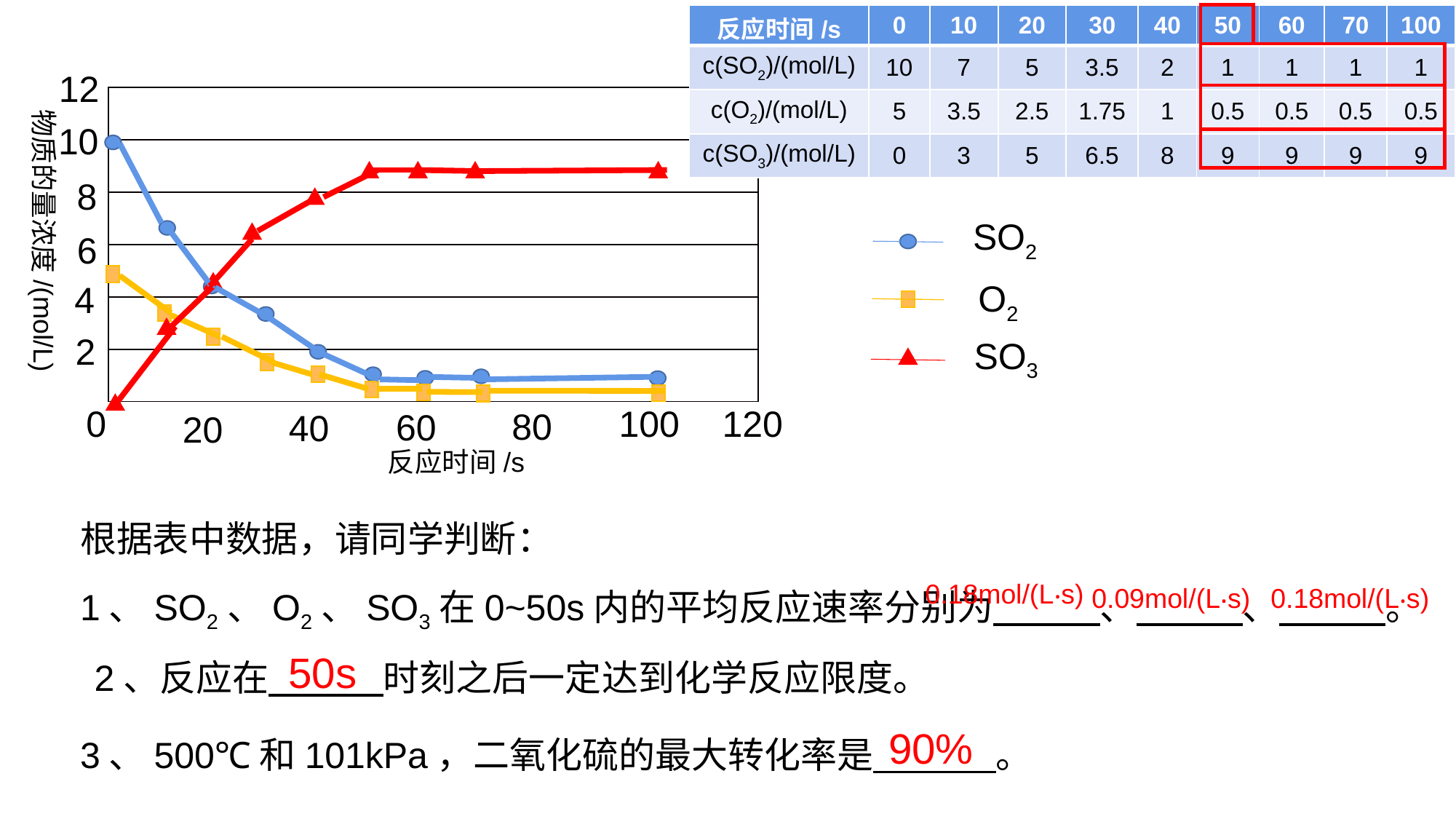

| 反应时间/s | 0 | 10 | 20 | 30 | 40 | 50 | 60 | 70 | 100 |
| --- | --- | --- | --- | --- | --- | --- | --- | --- | --- |
| c(SO2)/(mol/L) | 10 | 7 | 5 | 3.5 | 2 | 1 | 1 | 1 | 1 |
| c(O2)/(mol/L) | 5 | 3.5 | 2.5 | 1.75 | 1 | 0.5 | 0.5 | 0.5 | 0.5 |
| c(SO3)/(mol/L) | 0 | 3 | 5 | 6.5 | 8 | 9 | 9 | 9 | 9 |

12
8
6
2
0
120
100
80
60
40
20
反应时间/s
物质的量浓度/(mol/L)
10
4

|  |
| --- |
|  |
|  |
|  |
|  |
|  |

SO2

O2
SO3

根据表中数据，请同学判断：
1、SO2、O2、SO3在0~50s内的平均反应速率分别为             、             、             。

0.18mol/(L‧s)
0.09mol/(L‧s)
0.18mol/(L‧s)
2、反应在              时刻之后一定达到化学反应限度。
50s
3、500℃和101kPa，二氧化硫的最大转化率是               。
90%